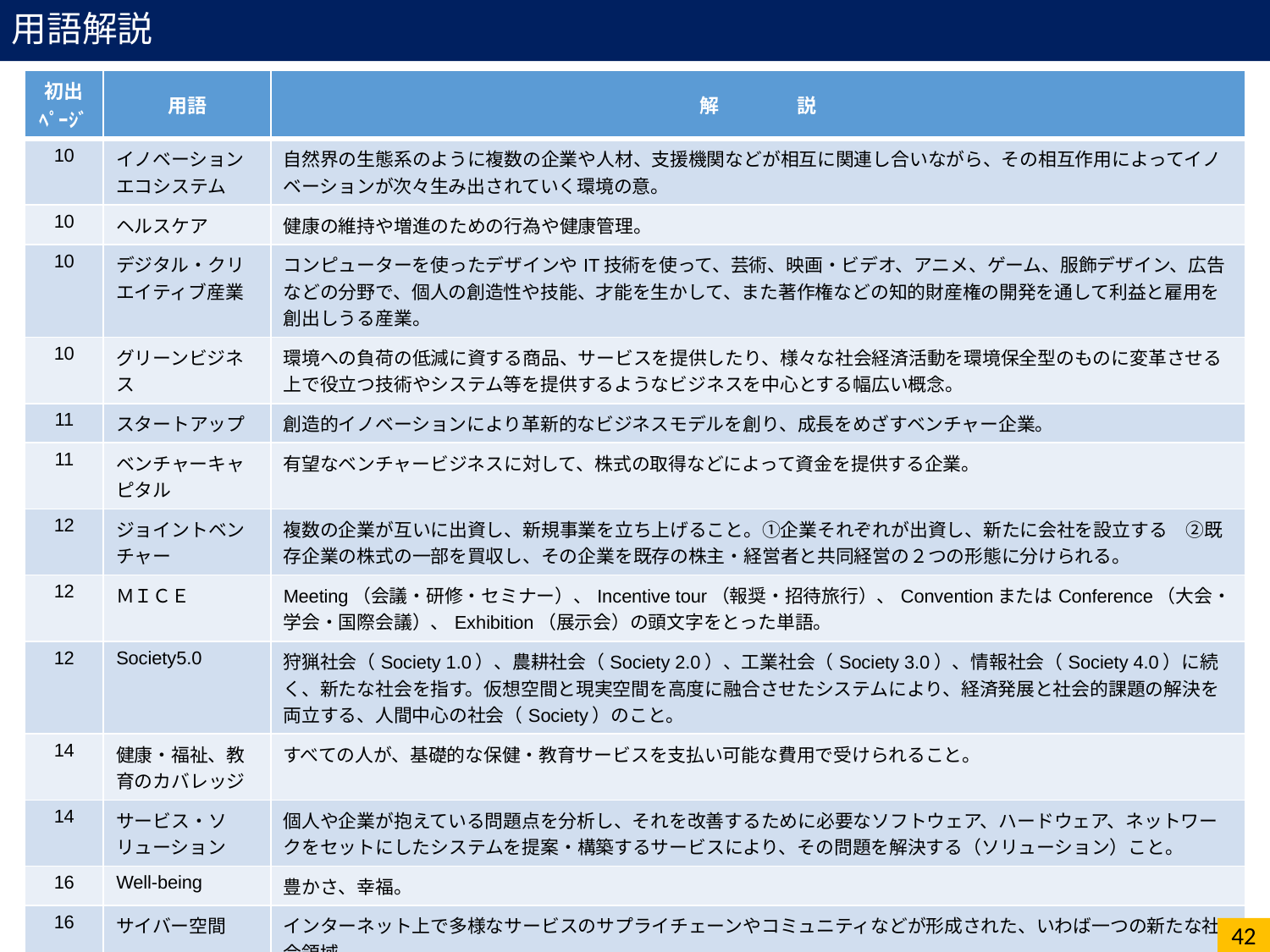

用語解説
| 初出 ﾍﾟｰｼﾞ | 用語 | 解　　　　説 |
| --- | --- | --- |
| 10 | イノベーションエコシステム | 自然界の生態系のように複数の企業や人材、支援機関などが相互に関連し合いながら、その相互作用によってイノベーションが次々生み出されていく環境の意。 |
| 10 | ヘルスケア | 健康の維持や増進のための行為や健康管理。 |
| 10 | デジタル・クリエイティブ産業 | コンピューターを使ったデザインやIT技術を使って、芸術、映画・ビデオ、アニメ、ゲーム、服飾デザイン、広告などの分野で、個人の創造性や技能、才能を生かして、また著作権などの知的財産権の開発を通して利益と雇用を創出しうる産業。 |
| 10 | グリーンビジネス | 環境への負荷の低減に資する商品、サービスを提供したり、様々な社会経済活動を環境保全型のものに変革させる上で役立つ技術やシステム等を提供するようなビジネスを中心とする幅広い概念。 |
| 11 | スタートアップ | 創造的イノベーションにより革新的なビジネスモデルを創り、成長をめざすベンチャー企業。 |
| 11 | ベンチャーキャピタル | 有望なベンチャービジネスに対して、株式の取得などによって資金を提供する企業。 |
| 12 | ジョイントベンチャー | 複数の企業が互いに出資し、新規事業を立ち上げること。①企業それぞれが出資し、新たに会社を設立する　②既存企業の株式の一部を買収し、その企業を既存の株主・経営者と共同経営の２つの形態に分けられる。 |
| 12 | ＭＩＣＥ | Meeting（会議・研修・セミナー）、Incentive tour（報奨・招待旅行）、ConventionまたはConference（大会・学会・国際会議）、Exhibition（展示会）の頭文字をとった単語。 |
| 12 | Society5.0 | 狩猟社会（Society 1.0）、農耕社会（Society 2.0）、工業社会（Society 3.0）、情報社会（Society 4.0）に続く、新たな社会を指す。仮想空間と現実空間を高度に融合させたシステムにより、経済発展と社会的課題の解決を両立する、人間中心の社会（Society）のこと。 |
| 14 | 健康・福祉、教育のカバレッジ | すべての人が、基礎的な保健・教育サービスを支払い可能な費用で受けられること。 |
| 14 | サービス・ソリューション | 個人や企業が抱えている問題点を分析し、それを改善するために必要なソフトウェア、ハードウェア、ネットワークをセットにしたシステムを提案・構築するサービスにより、その問題を解決する（ソリューション）こと。 |
| 16 | Well-being | 豊かさ、幸福。 |
| 16 | サイバー空間 | インターネット上で多様なサービスのサプライチェーンやコミュニティなどが形成された、いわば一つの新たな社会領域。 |
| 16 | フィジカル空間 | 現実世界、実社会。 |
| 18 | ソーシャルグッド | 社会貢献に類する活動を支援・促進するソーシャルサービスの総称、または、そうしたサービスを通じて社会貢献活動を促進する取り組み。 |
| 19 | クラスター | 集合体。集まり。ひとまとまり。 ここでは産業の「集積」の意。 |
| 19 | シームレス | 途切れのない、継ぎ目のない。 |
42